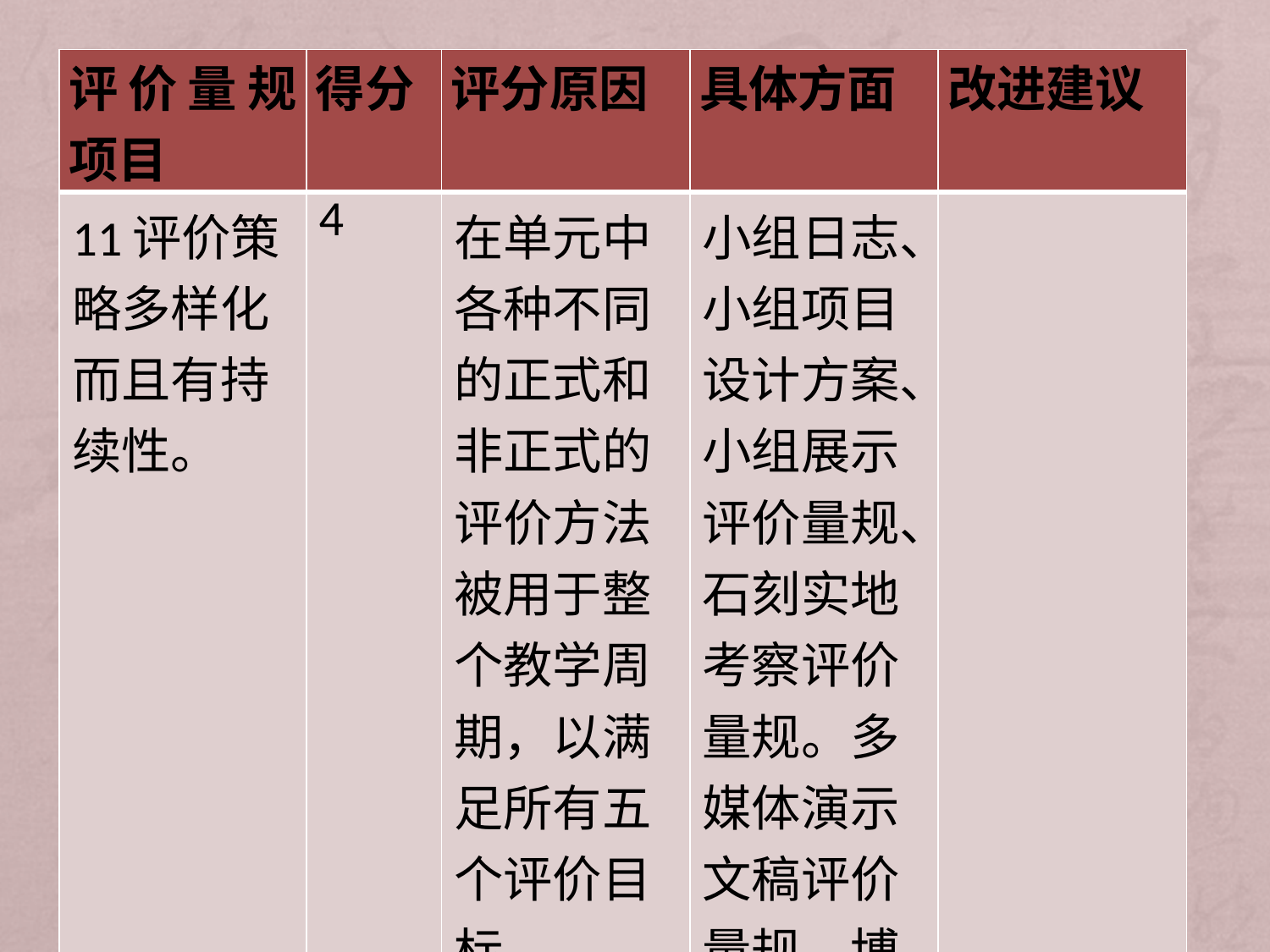

#
| 评价量规项目 | 得分 | 评分原因 | 具体方面 | 改进建议 |
| --- | --- | --- | --- | --- |
| 11评价策略多样化而且有持续性。 | 4 | 在单元中各种不同的正式和非正式的评价方法被用于整个教学周期，以满足所有五个评价目标。 | 小组日志、小组项目设计方案、小组展示评价量规、石刻实地考察评价量规。多媒体演示文稿评价量规、博客评价量规. |  |